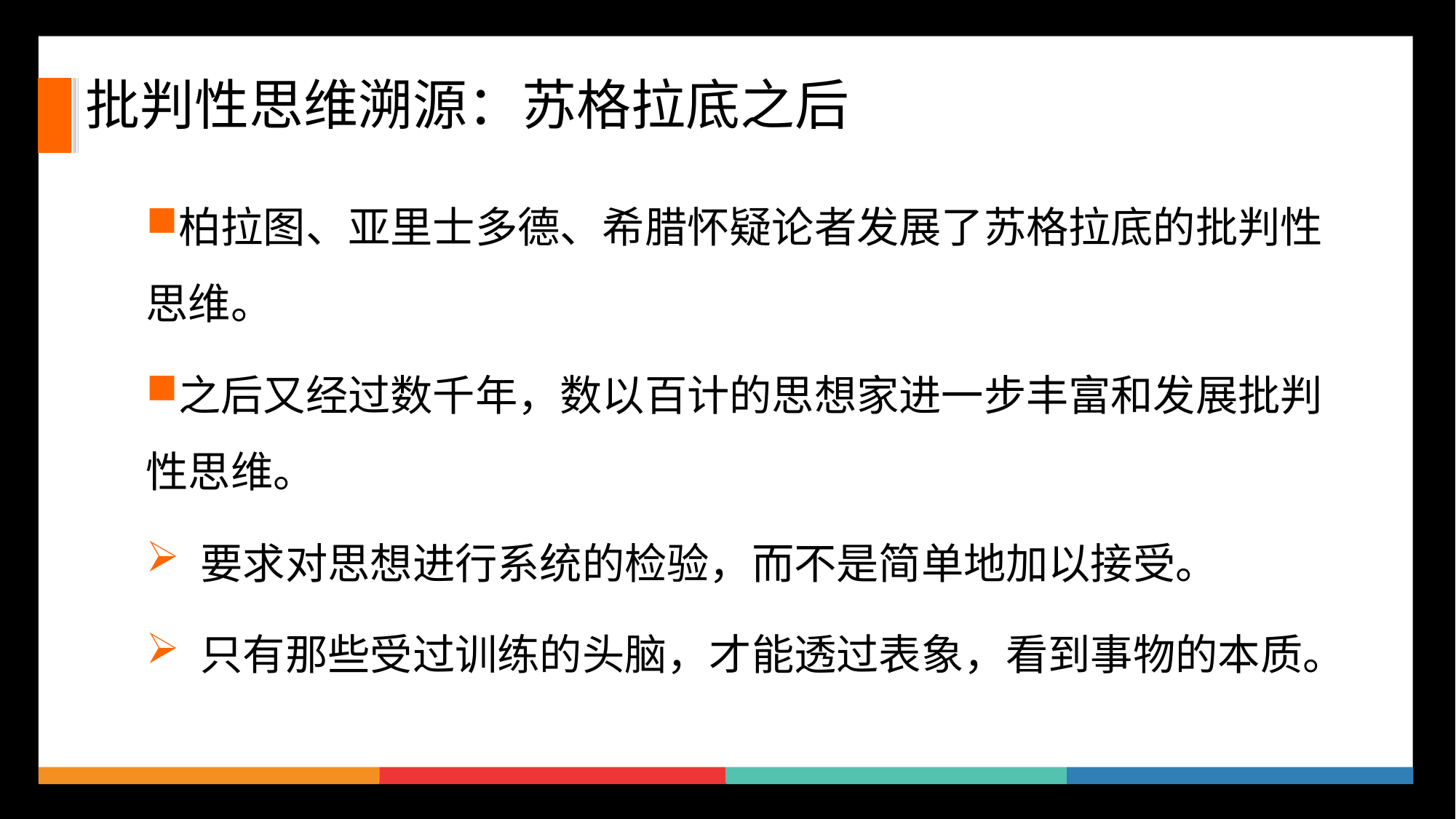

# 批判性思维溯源：苏格拉底之后

柏拉图、亚里士多德、希腊怀疑论者发展了苏格拉底的批判性思维。
之后又经过数千年，数以百计的思想家进一步丰富和发展批判性思维。
要求对思想进行系统的检验，而不是简单地加以接受。
只有那些受过训练的头脑，才能透过表象，看到事物的本质。